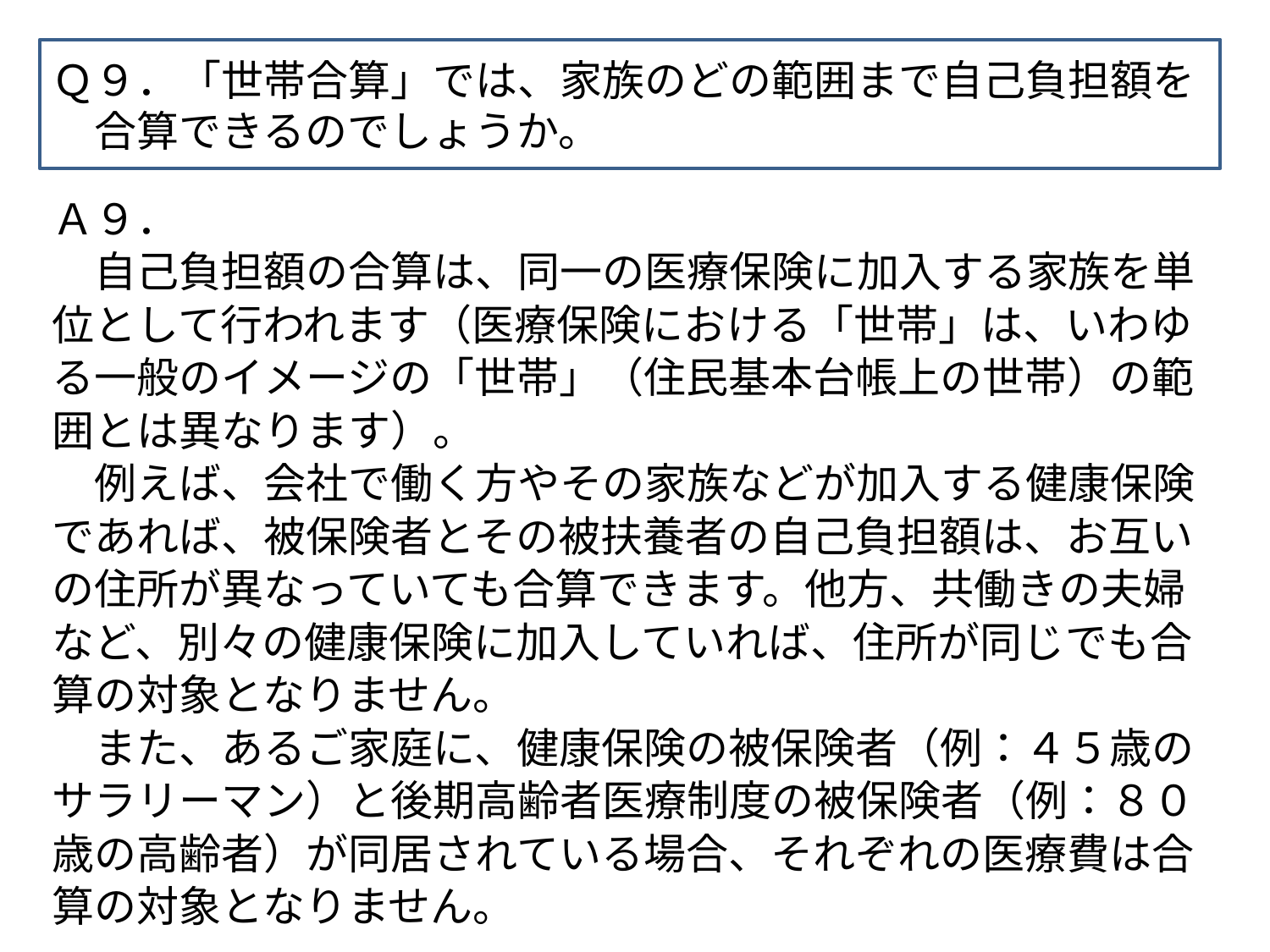

Ｑ９．「世帯合算」では、家族のどの範囲まで自己負担額を
　合算できるのでしょうか。
Ａ９．
　自己負担額の合算は、同一の医療保険に加入する家族を単位として行われます（医療保険における「世帯」は、いわゆる一般のイメージの「世帯」（住民基本台帳上の世帯）の範囲とは異なります）。
　例えば、会社で働く方やその家族などが加入する健康保険であれば、被保険者とその被扶養者の自己負担額は、お互いの住所が異なっていても合算できます。他方、共働きの夫婦など、別々の健康保険に加入していれば、住所が同じでも合算の対象となりません。
　また、あるご家庭に、健康保険の被保険者（例：４５歳のサラリーマン）と後期高齢者医療制度の被保険者（例：８０歳の高齢者）が同居されている場合、それぞれの医療費は合算の対象となりません。